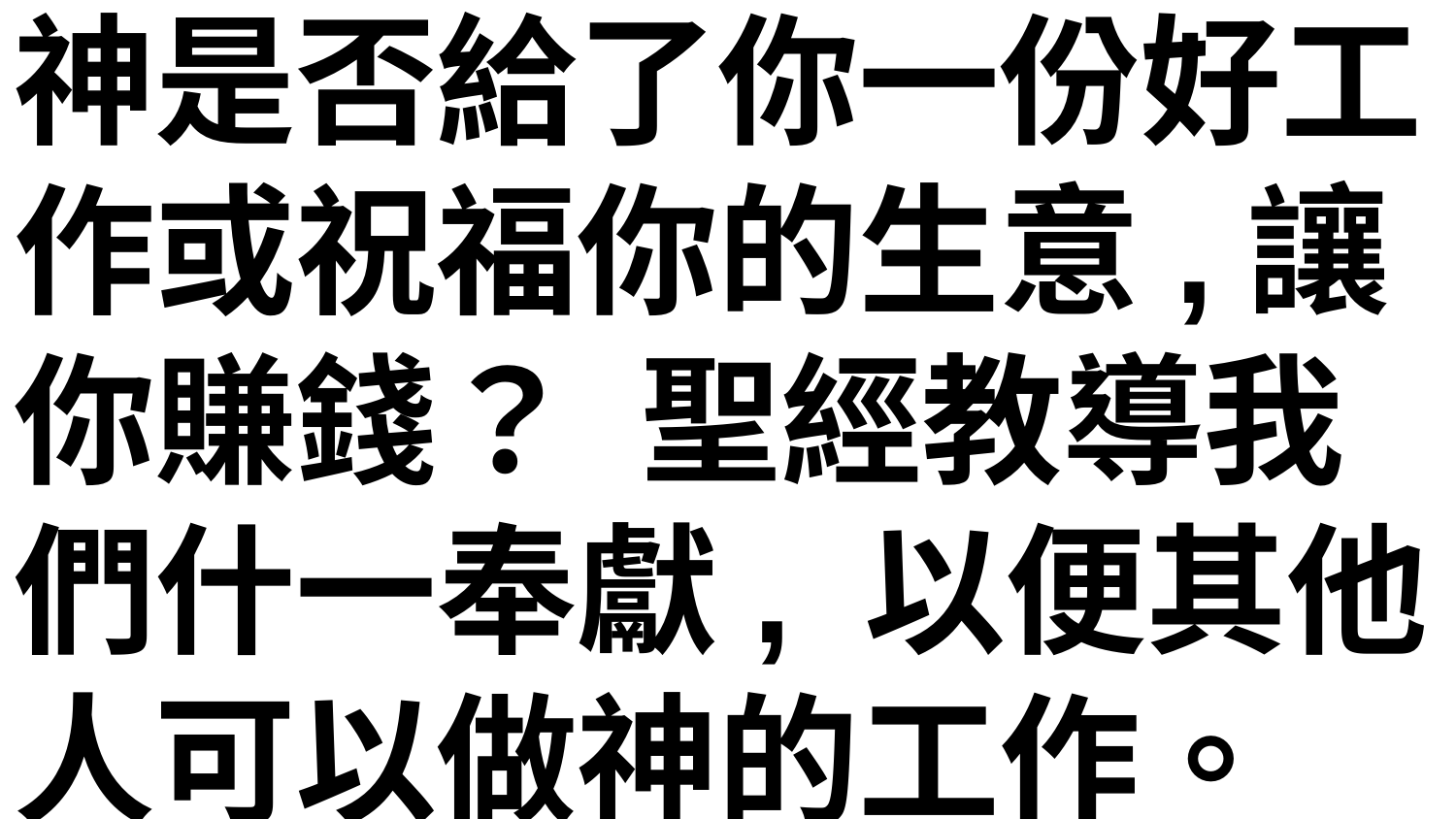

神是否給了你一份好工作或祝福你的生意,讓你賺錢？  聖經教導我們什一奉獻, 以便其他人可以做神的工作。